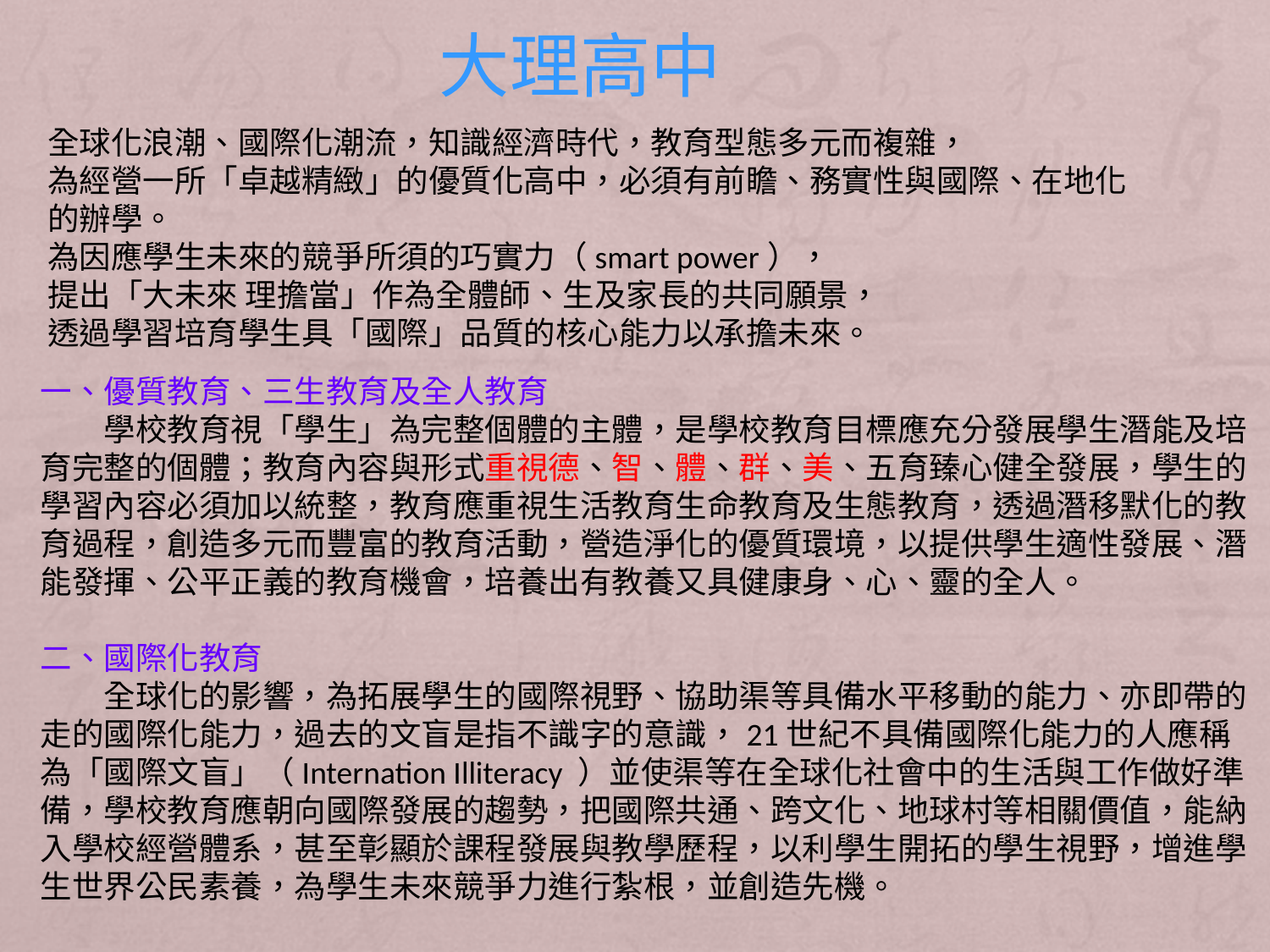

大理高中
全球化浪潮、國際化潮流，知識經濟時代，教育型態多元而複雜，
為經營一所「卓越精緻」的優質化高中，必須有前瞻、務實性與國際、在地化的辦學。
為因應學生未來的競爭所須的巧實力（smart power），
提出「大未來 理擔當」作為全體師、生及家長的共同願景，
透過學習培育學生具「國際」品質的核心能力以承擔未來。
一、優質教育、三生教育及全人教育
　　學校教育視「學生」為完整個體的主體，是學校教育目標應充分發展學生潛能及培育完整的個體；教育內容與形式重視德、智、體、群、美、五育臻心健全發展，學生的學習內容必須加以統整，教育應重視生活教育生命教育及生態教育，透過潛移默化的教育過程，創造多元而豐富的教育活動，營造淨化的優質環境，以提供學生適性發展、潛能發揮、公平正義的教育機會，培養出有教養又具健康身、心、靈的全人。

二、國際化教育
　　全球化的影響，為拓展學生的國際視野、協助渠等具備水平移動的能力、亦即帶的走的國際化能力，過去的文盲是指不識字的意識，21世紀不具備國際化能力的人應稱為「國際文盲」（Internation Illiteracy ）並使渠等在全球化社會中的生活與工作做好準備，學校教育應朝向國際發展的趨勢，把國際共通、跨文化、地球村等相關價值，能納入學校經營體系，甚至彰顯於課程發展與教學歷程，以利學生開拓的學生視野，增進學生世界公民素養，為學生未來競爭力進行紮根，並創造先機。